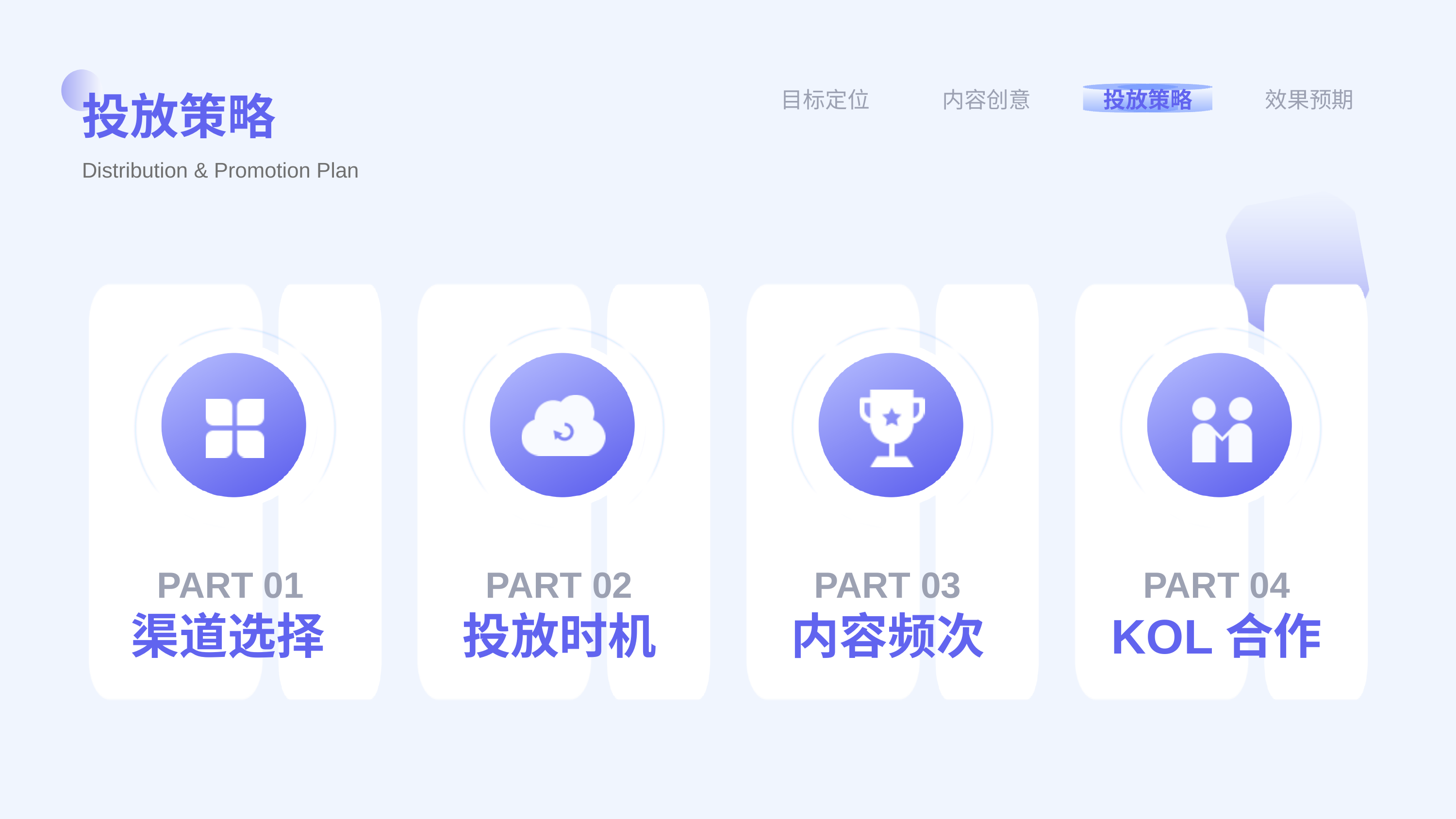

投放策略
Distribution & Promotion Plan
目标定位
内容创意
投放策略
效果预期

PART 01
 渠道选择

PART 02
投放时机

PART 03
内容频次

PART 04
KOL合作